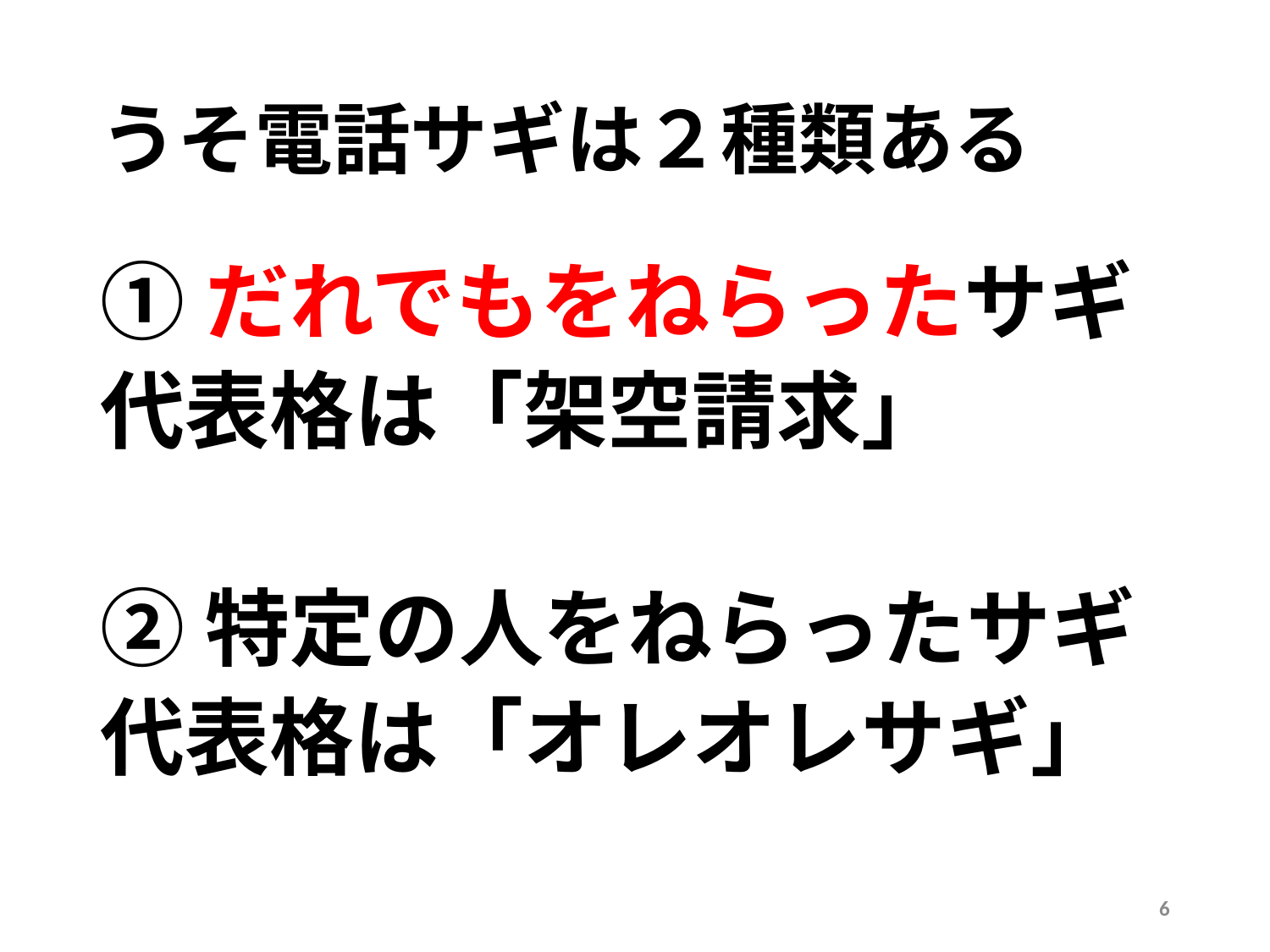

# うそ電話サギは２種類ある
①だれでもをねらったサギ
代表格は「架空請求」

②特定の人をねらったサギ
代表格は「オレオレサギ」
6